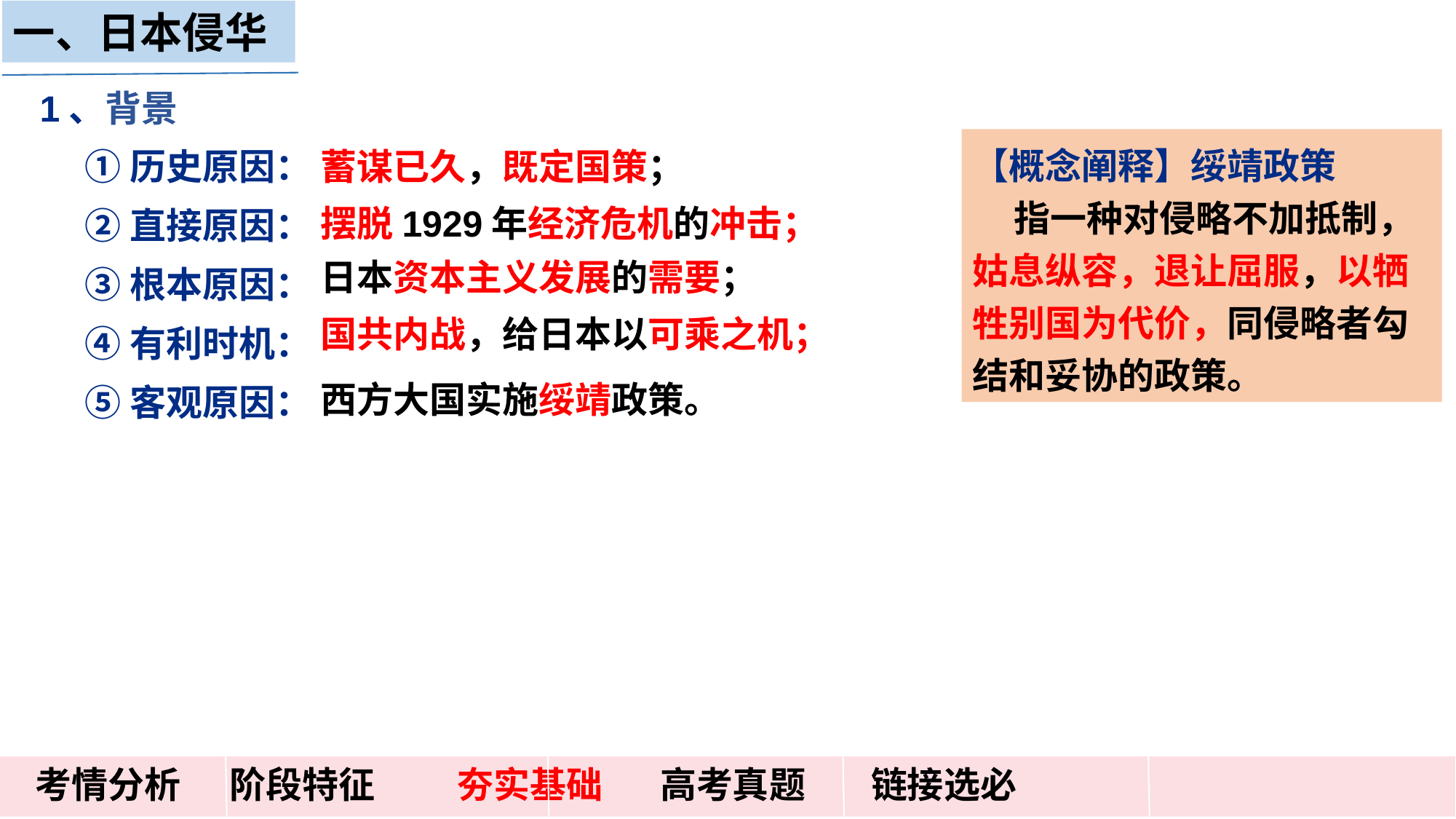

一、日本侵华
1、背景
①历史原因：
②直接原因：
③根本原因：
④有利时机：
⑤客观原因：
【概念阐释】绥靖政策
    指一种对侵略不加抵制，姑息纵容，退让屈服，以牺牲别国为代价，同侵略者勾结和妥协的政策。
蓄谋已久，既定国策；
摆脱1929年经济危机的冲击；
日本资本主义发展的需要；
国共内战，给日本以可乘之机；
西方大国实施绥靖政策。
  考情分析      阶段特征          夯实基础       高考真题        链接选必